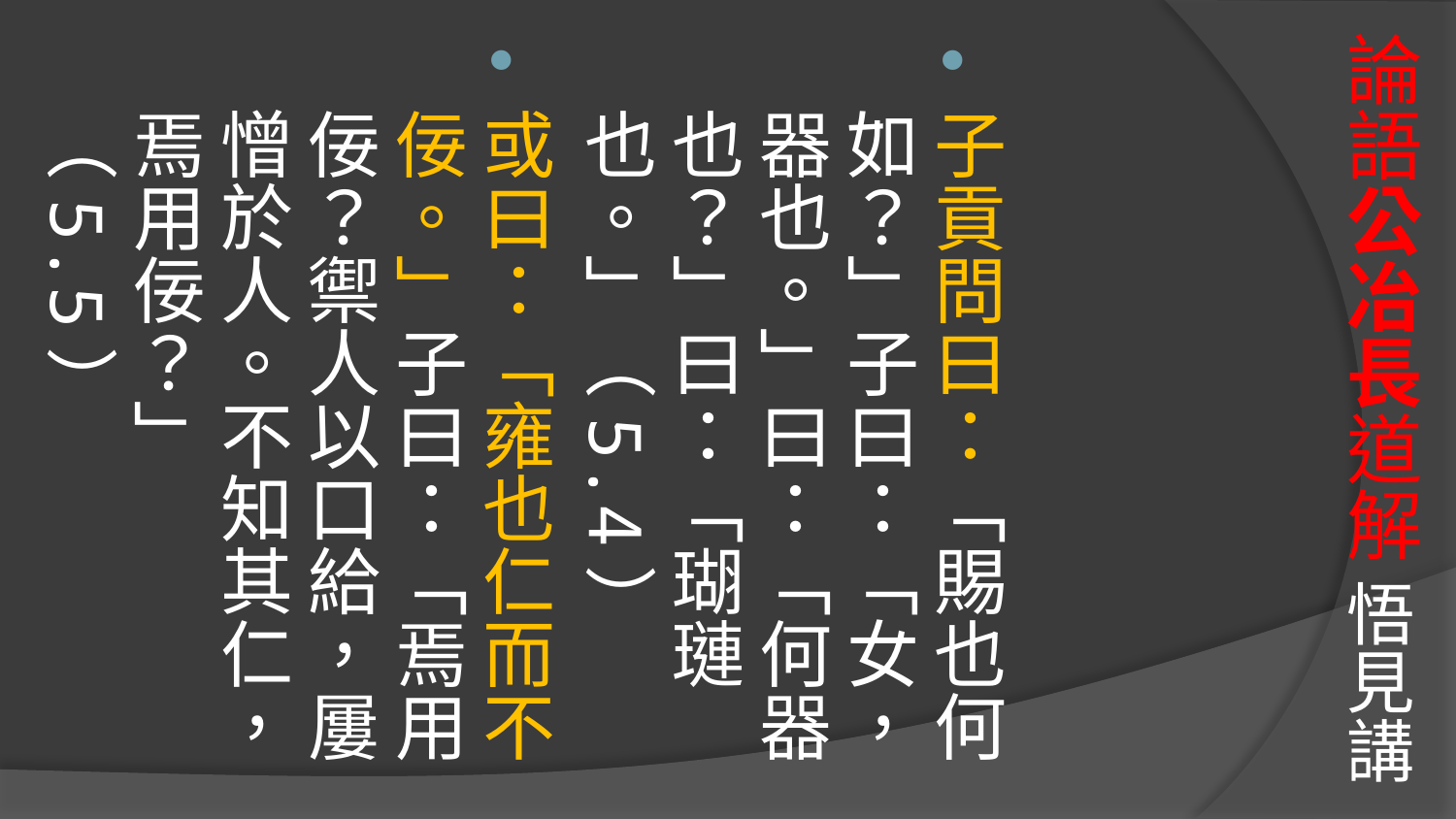

# 論語公冶長道解 悟見講
子貢問曰：「賜也何如？」子曰：「女，器也。」曰：「何器也？」曰：「瑚璉也。」（5.4）
或曰：「雍也仁而不佞。」子曰：「焉用佞？禦人以口給，屢憎於人。不知其仁，焉用佞？」（5.5）